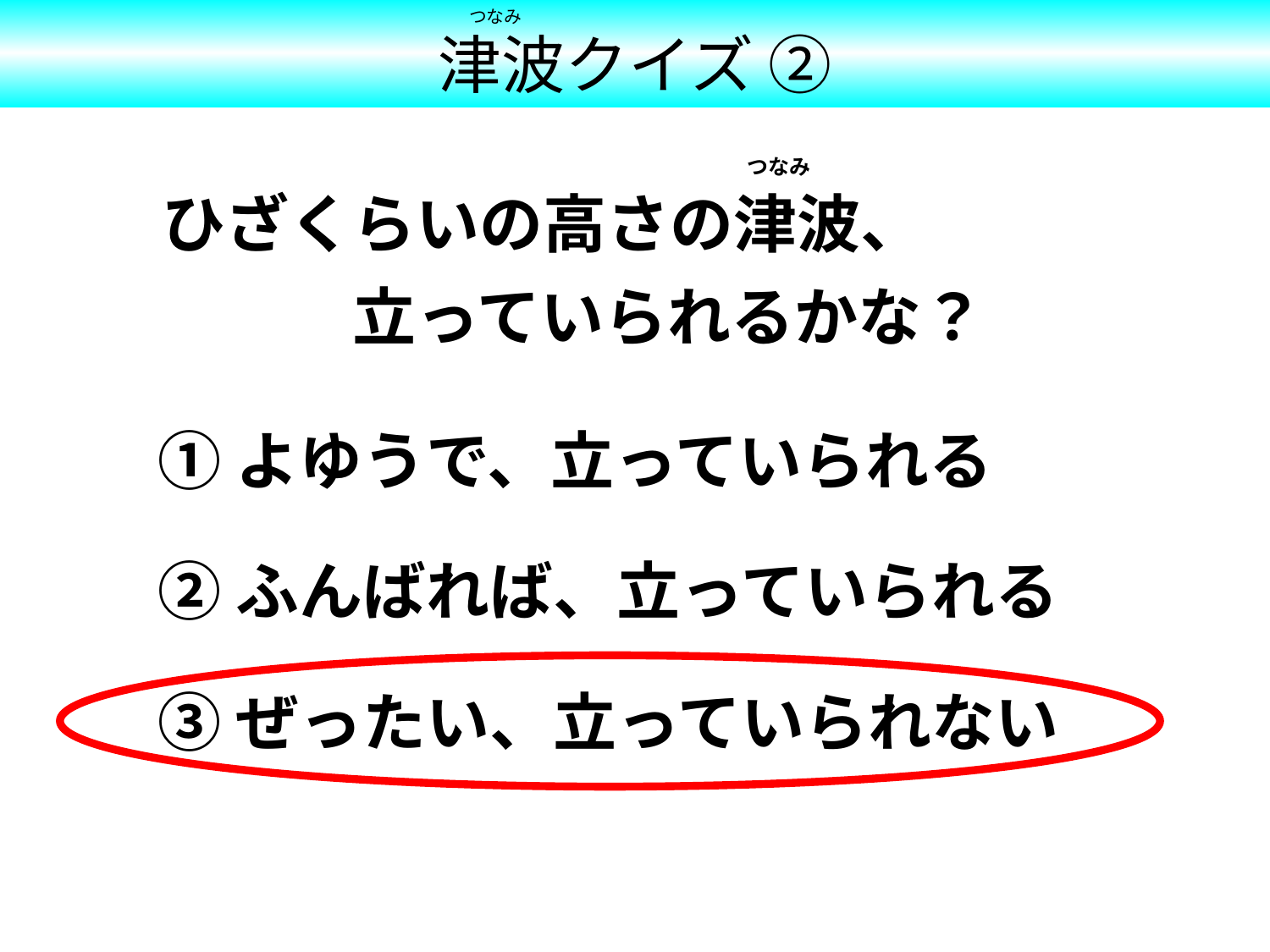

津波クイズ ②
つなみ
つなみ
ひざくらいの高さの津波、

　　　立っていられるかな？
①よゆうで、立っていられる
②ふんばれば、立っていられる

③ぜったい、立っていられない